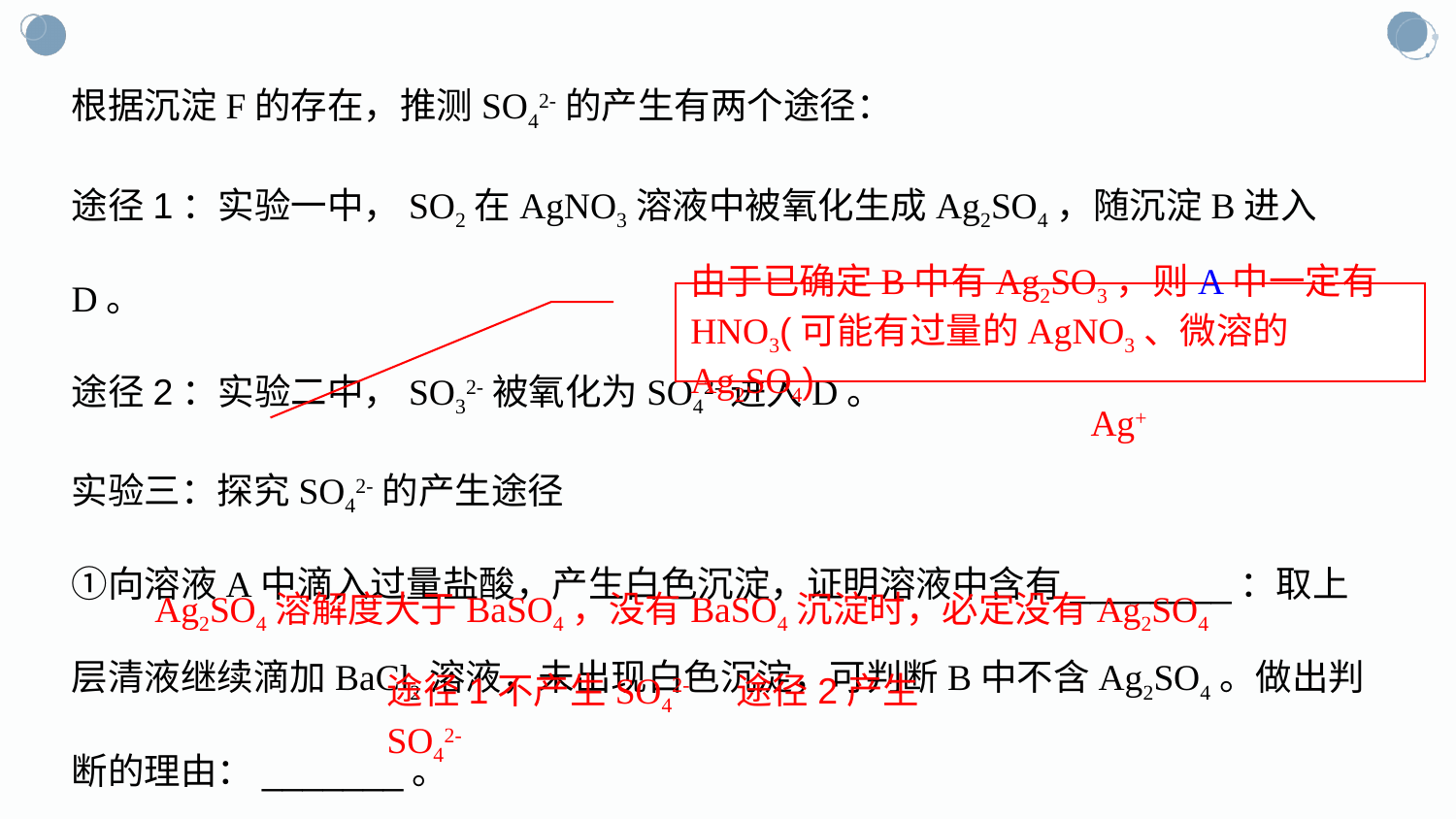

根据沉淀F的存在，推测SO42-的产生有两个途径：
途径1：实验一中，SO2在AgNO3溶液中被氧化生成Ag2SO4，随沉淀B进入D。
途径2：实验二中，SO32-被氧化为SO42-进入D。
实验三：探究SO42-的产生途径
①向溶液A中滴入过量盐酸，产生白色沉淀，证明溶液中含有________：取上层清液继续滴加BaCl2溶液，未出现白色沉淀，可判断B中不含Ag2SO4。做出判断的理由：_______。
②实验三的结论：__________
由于已确定B中有Ag2SO3，则A中一定有HNO3(可能有过量的AgNO3、微溶的Ag2SO4)
Ag+
Ag2SO4溶解度大于BaSO4，没有BaSO4沉淀时，必定没有Ag2SO4
途径1不产生SO42-       途径2产生SO42-